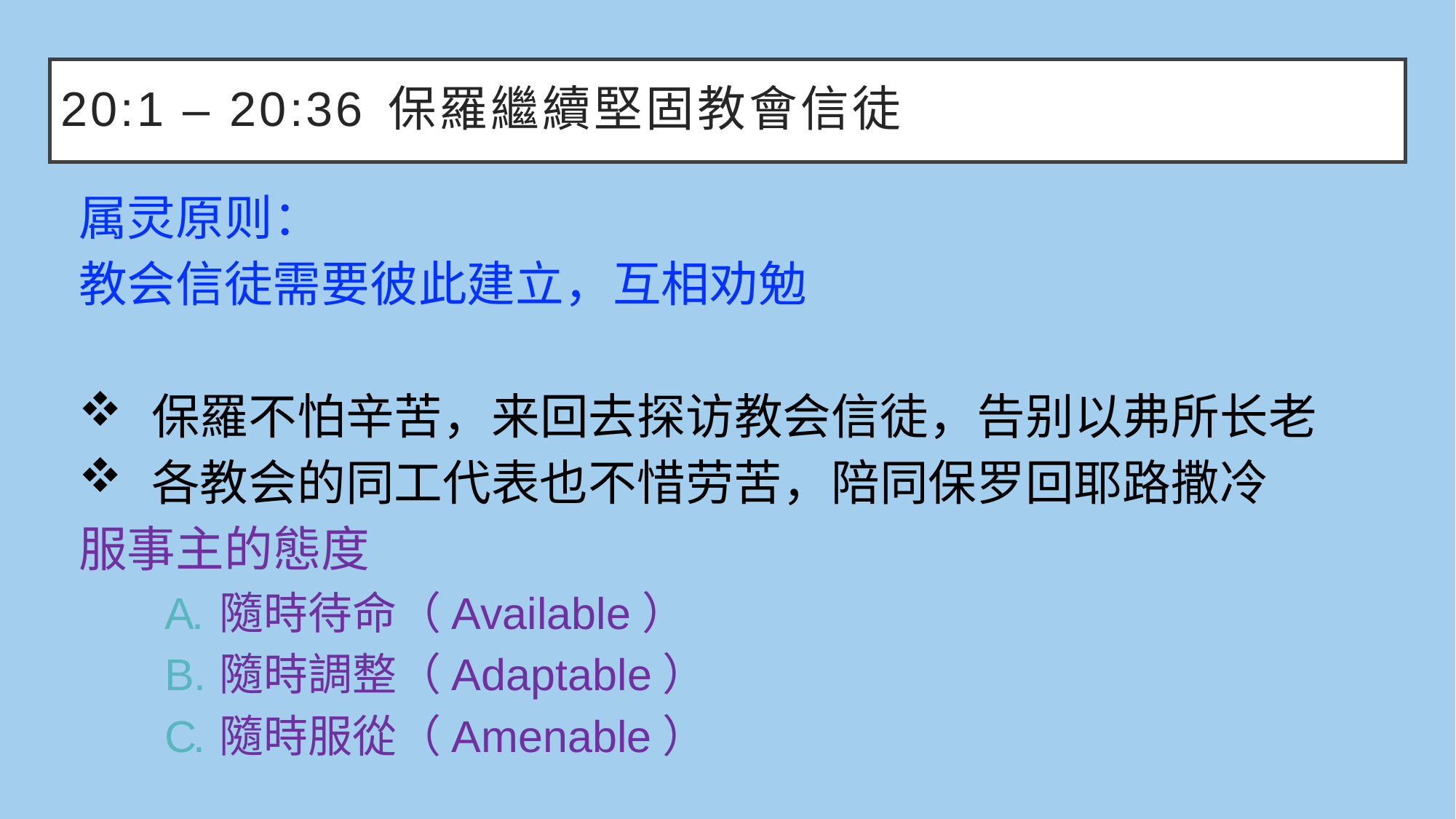

# 20:1 – 20:36	保羅繼續堅固教會信徒
属灵原则：
教会信徒需要彼此建立，互相劝勉

保羅不怕辛苦，来回去探访教会信徒，告别以弗所长老
各教会的同工代表也不惜劳苦，陪同保罗回耶路撒冷
服事主的態度
隨時待命（Available）
隨時調整（Adaptable）
隨時服從（Amenable）